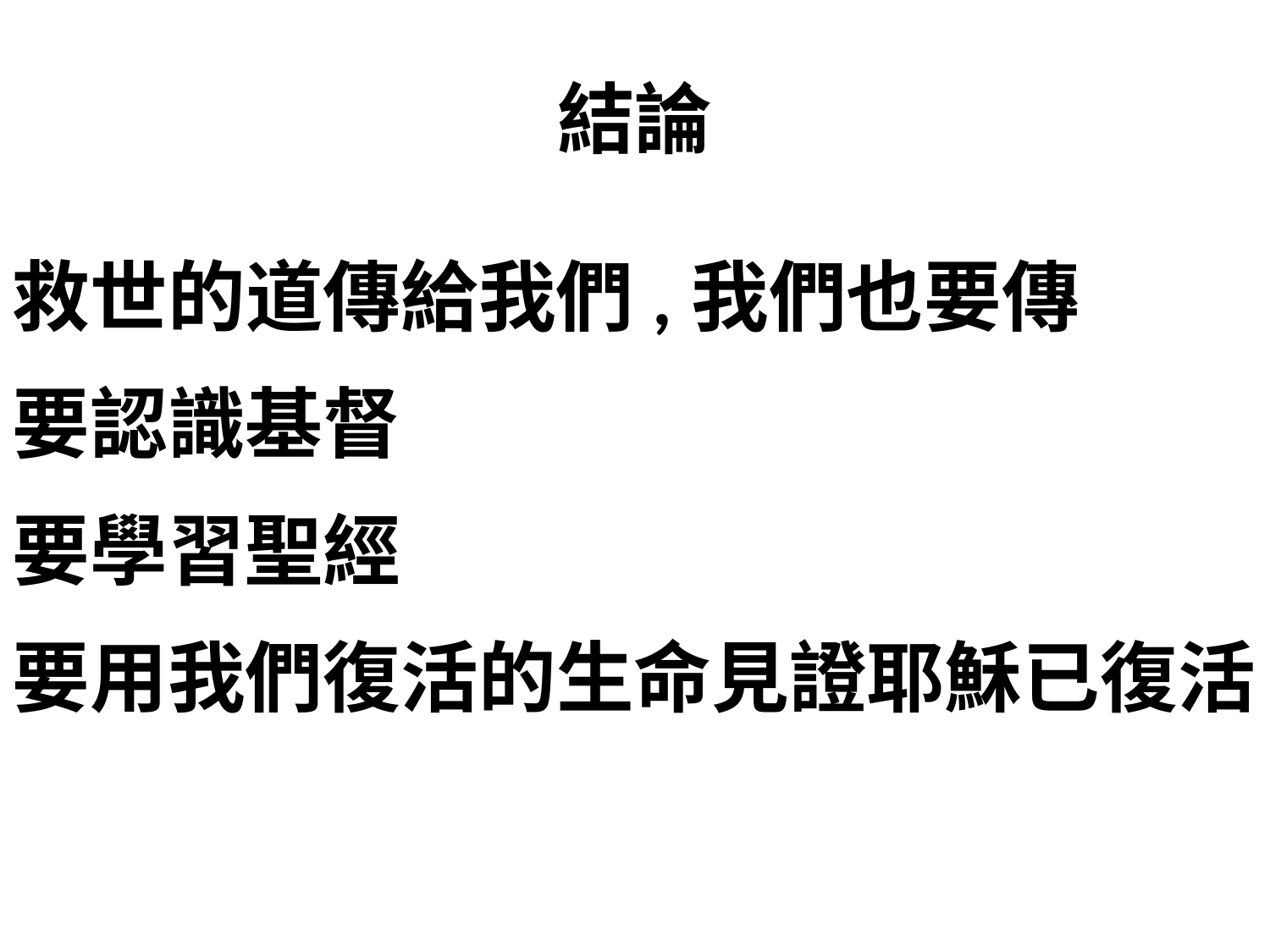

結論

救世的道傳給我們,我們也要傳

要認識基督

要學習聖經

要用我們復活的生命見證耶穌已復活